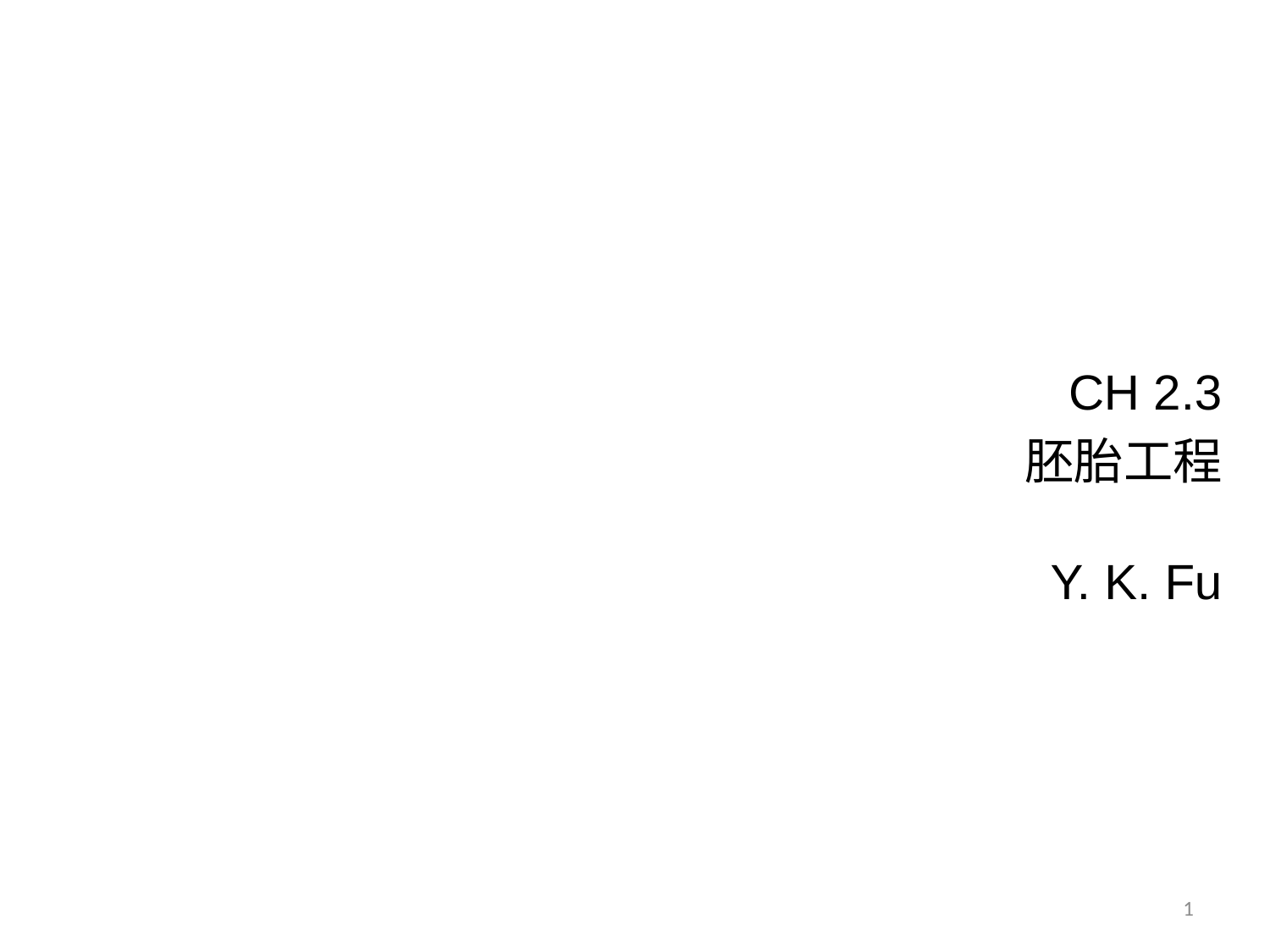

CH 2.3
胚胎工程
Y. K. Fu
1